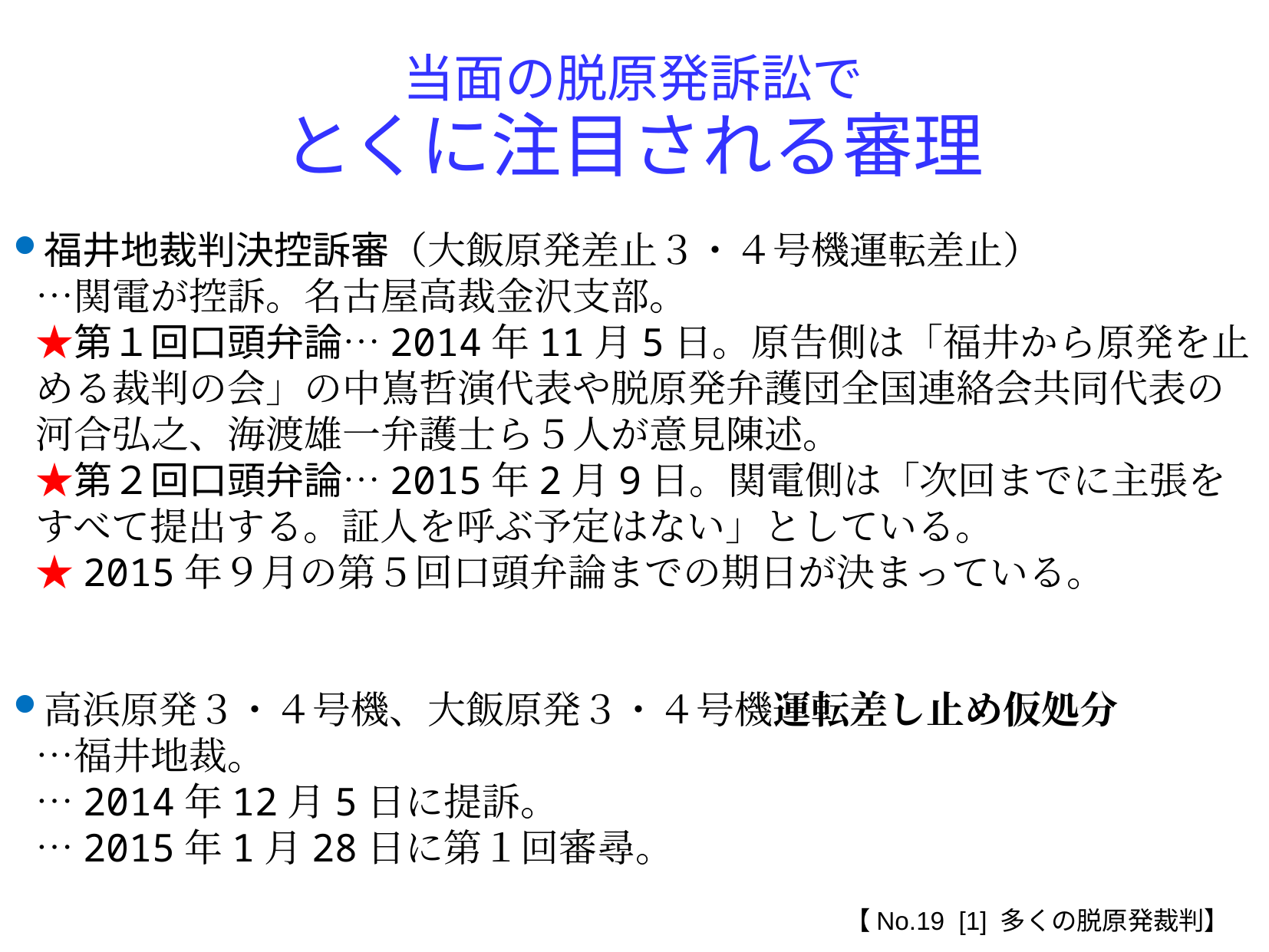

当面の脱原発訴訟で
とくに注目される審理
福井地裁判決控訴審（大飯原発差止３・４号機運転差止）
…関電が控訴。名古屋高裁金沢支部。
★第１回口頭弁論…2014年11月5日。原告側は「福井から原発を止める裁判の会」の中嶌哲演代表や脱原発弁護団全国連絡会共同代表の河合弘之、海渡雄一弁護士ら５人が意見陳述。
★第２回口頭弁論…2015年2月9日。関電側は「次回までに主張をすべて提出する。証人を呼ぶ予定はない」としている。
★2015年９月の第５回口頭弁論までの期日が決まっている。

高浜原発３・４号機、大飯原発３・４号機運転差し止め仮処分
…福井地裁。
…2014年12月5日に提訴。
…2015年1月28日に第１回審尋。
【No.19  [1] 多くの脱原発裁判】